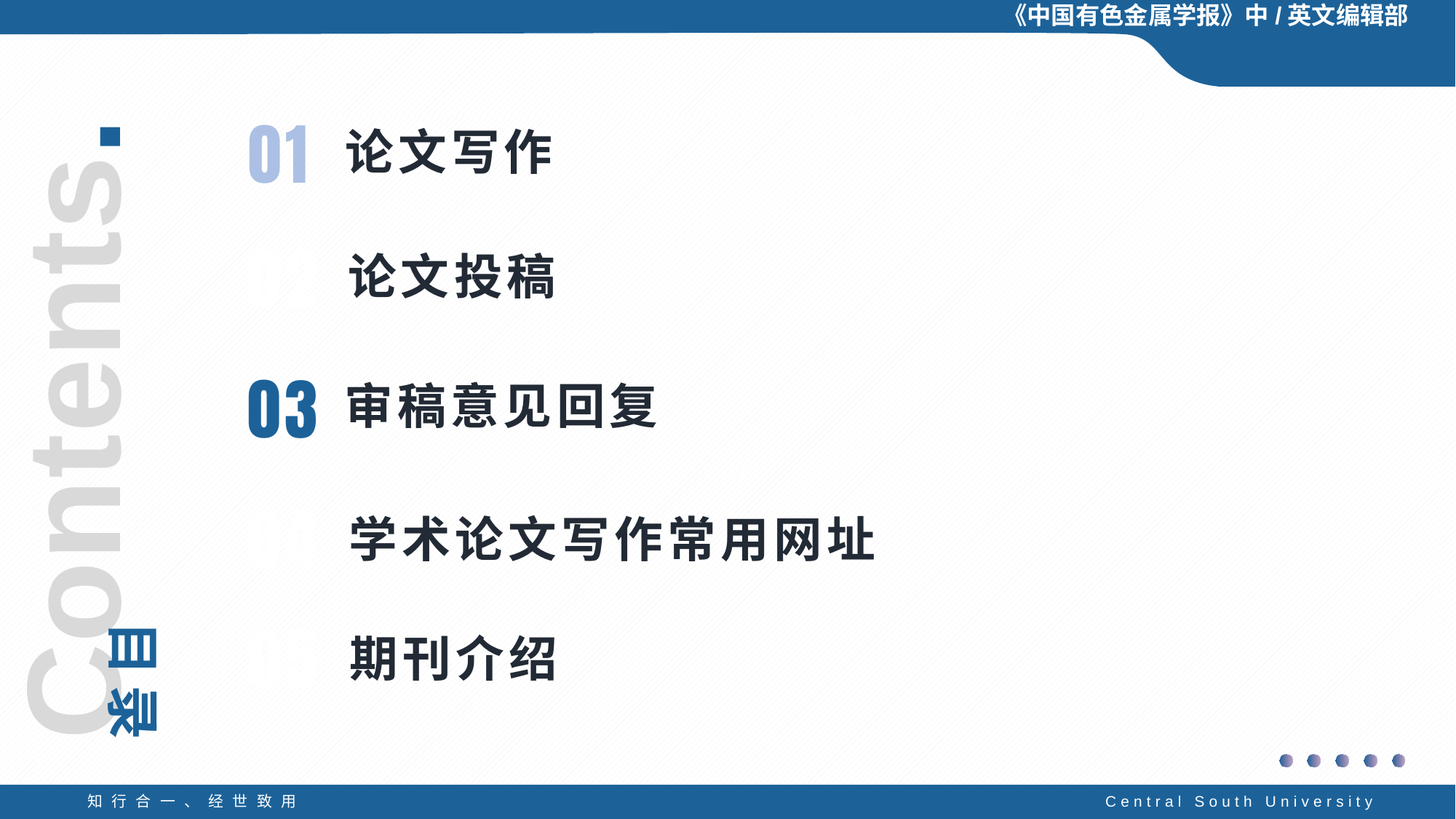

《中国有色金属学报》中/英文编辑部

Contents.
目录
01
论文写作
0
02
论文投稿
03
审稿意见回复
04
学术论文写作常用网址
05
期刊介绍

知行合一、经世致用
Central South University